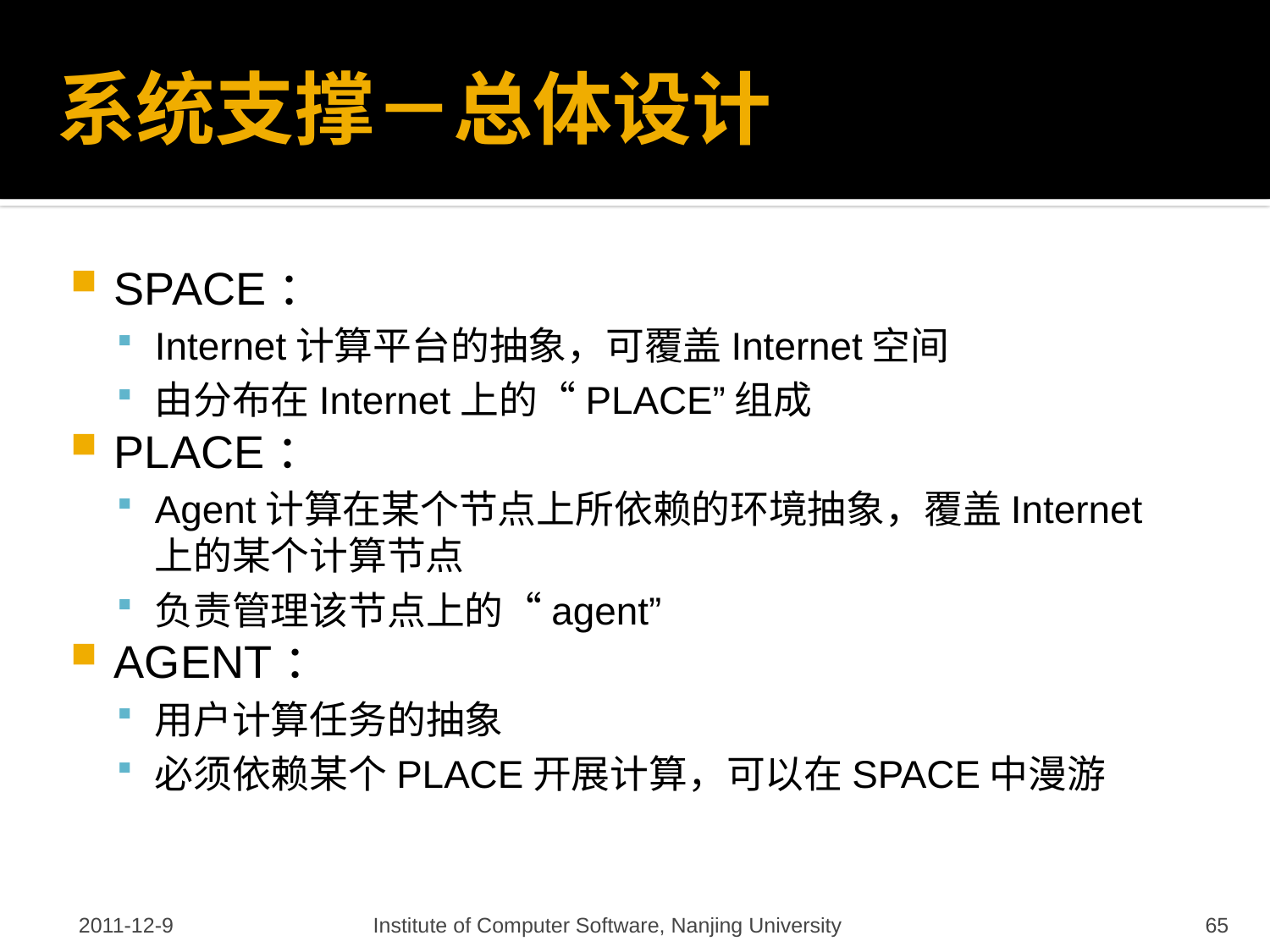

# 系统支撑－总体设计
SPACE：
Internet计算平台的抽象，可覆盖Internet空间
由分布在Internet上的“PLACE”组成
PLACE：
Agent计算在某个节点上所依赖的环境抽象，覆盖Internet上的某个计算节点
负责管理该节点上的“agent”
AGENT：
用户计算任务的抽象
必须依赖某个PLACE开展计算，可以在SPACE中漫游
2011-12-9
Institute of Computer Software, Nanjing University
65